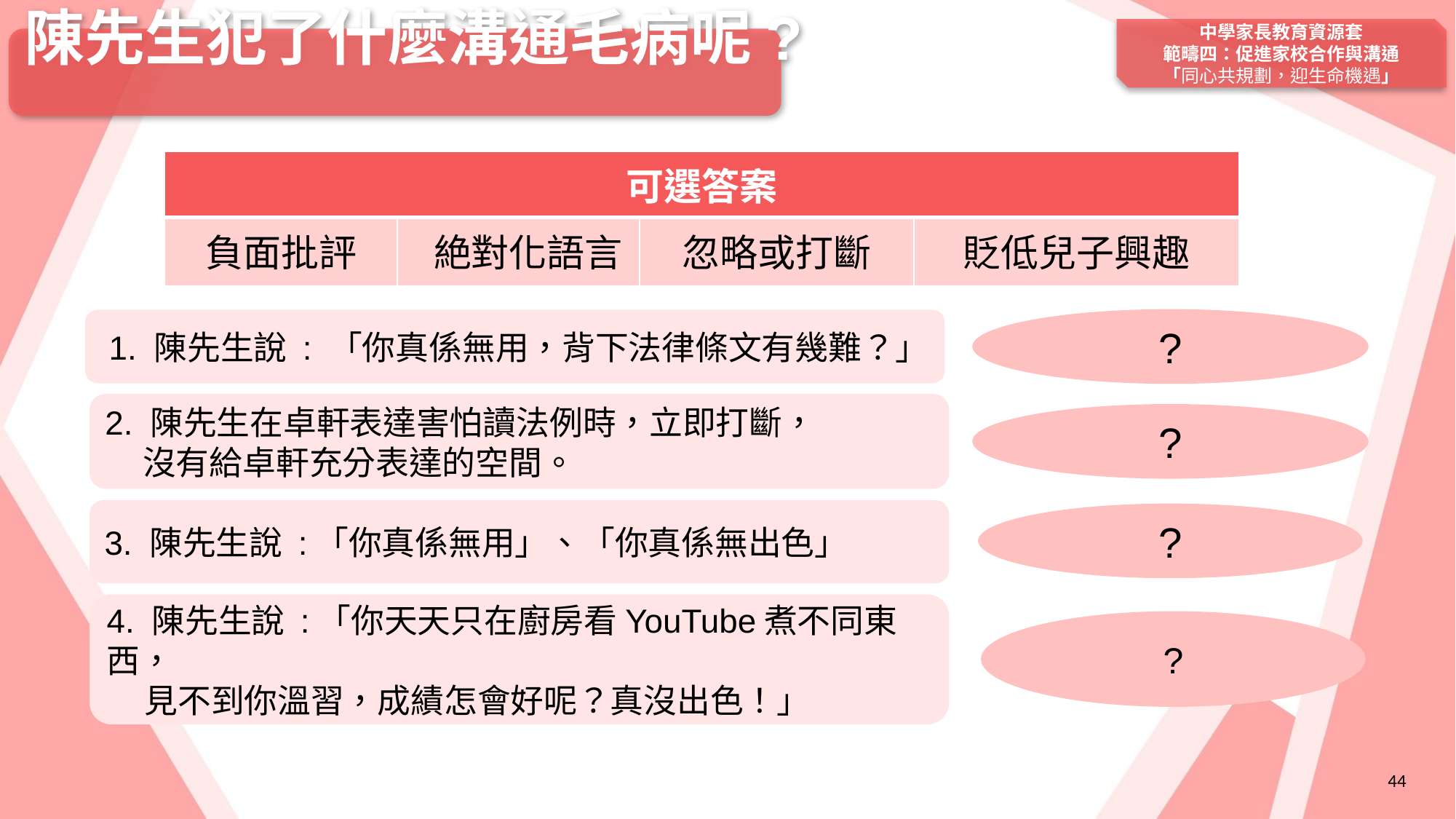

中學家長教育資源套
範疇四：促進家校合作與溝通
「同心共規劃，迎生命機遇」
陳先生犯了什麼溝通毛病呢?
| 可選答案 |  |  |  |
| --- | --- | --- | --- |
| 負面批評 | 絶對化語言 | 忽略或打斷 | 貶低兒子興趣 |
?
 1. 陳先生說 : 「你真係無用，背下法律條文有幾難？」
2. 陳先生在卓軒表達害怕讀法例時，立即打斷，
    沒有給卓軒充分表達的空間。
?
3. 陳先生說 :「你真係無用」、「你真係無出色」
?
4. 陳先生說 :「你天天只在廚房看YouTube煮不同東西，
    見不到你溫習，成績怎會好呢？真沒出色！」
?
44